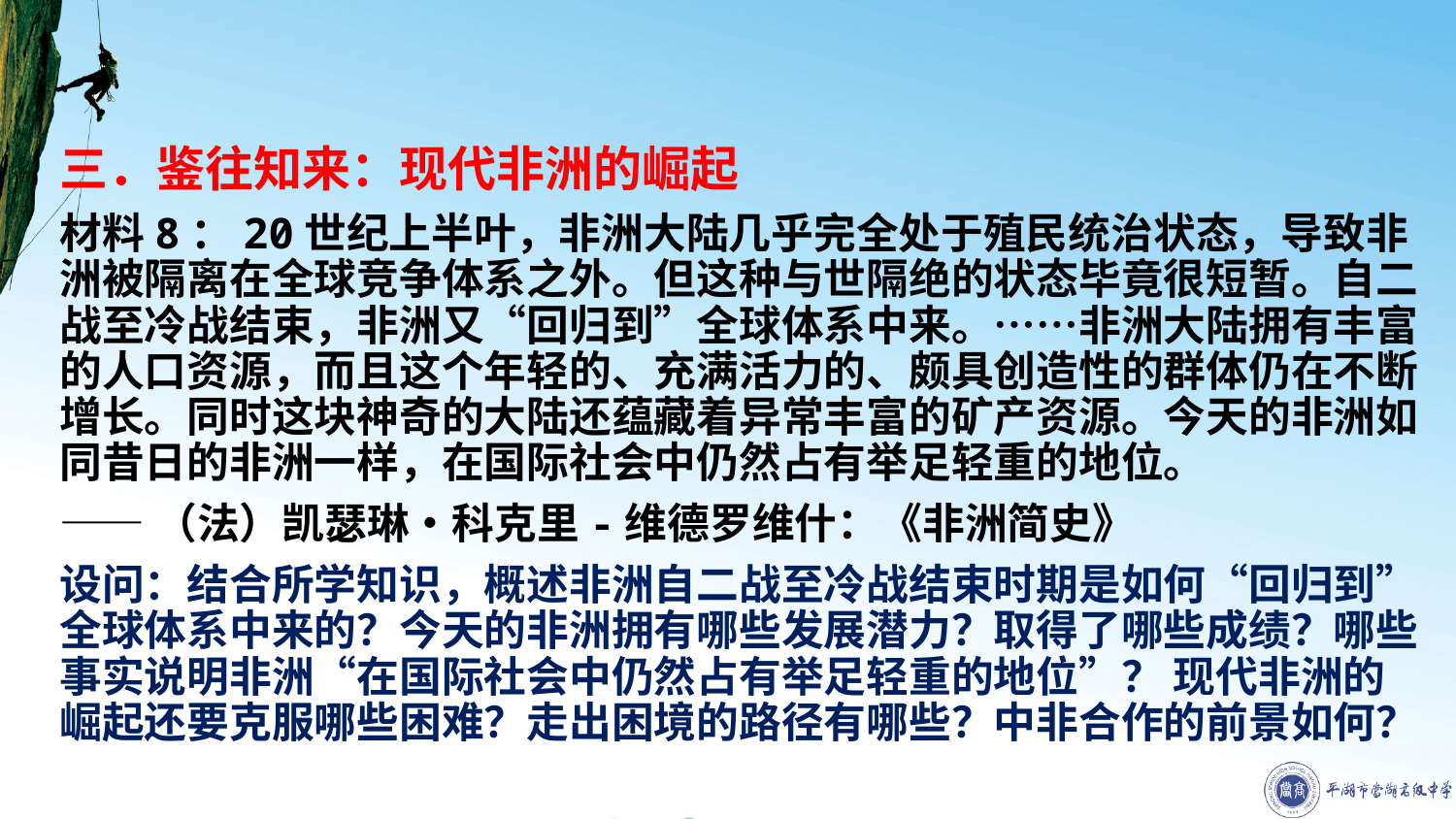

#
三．鉴往知来：现代非洲的崛起
材料8：20世纪上半叶，非洲大陆几乎完全处于殖民统治状态，导致非洲被隔离在全球竞争体系之外。但这种与世隔绝的状态毕竟很短暂。自二战至冷战结束，非洲又“回归到”全球体系中来。……非洲大陆拥有丰富的人口资源，而且这个年轻的、充满活力的、颇具创造性的群体仍在不断增长。同时这块神奇的大陆还蕴藏着异常丰富的矿产资源。今天的非洲如同昔日的非洲一样，在国际社会中仍然占有举足轻重的地位。
——（法）凯瑟琳•科克里-维德罗维什：《非洲简史》
设问：结合所学知识，概述非洲自二战至冷战结束时期是如何“回归到”全球体系中来的？今天的非洲拥有哪些发展潜力？取得了哪些成绩？哪些事实说明非洲“在国际社会中仍然占有举足轻重的地位”？ 现代非洲的崛起还要克服哪些困难？走出困境的路径有哪些？中非合作的前景如何？